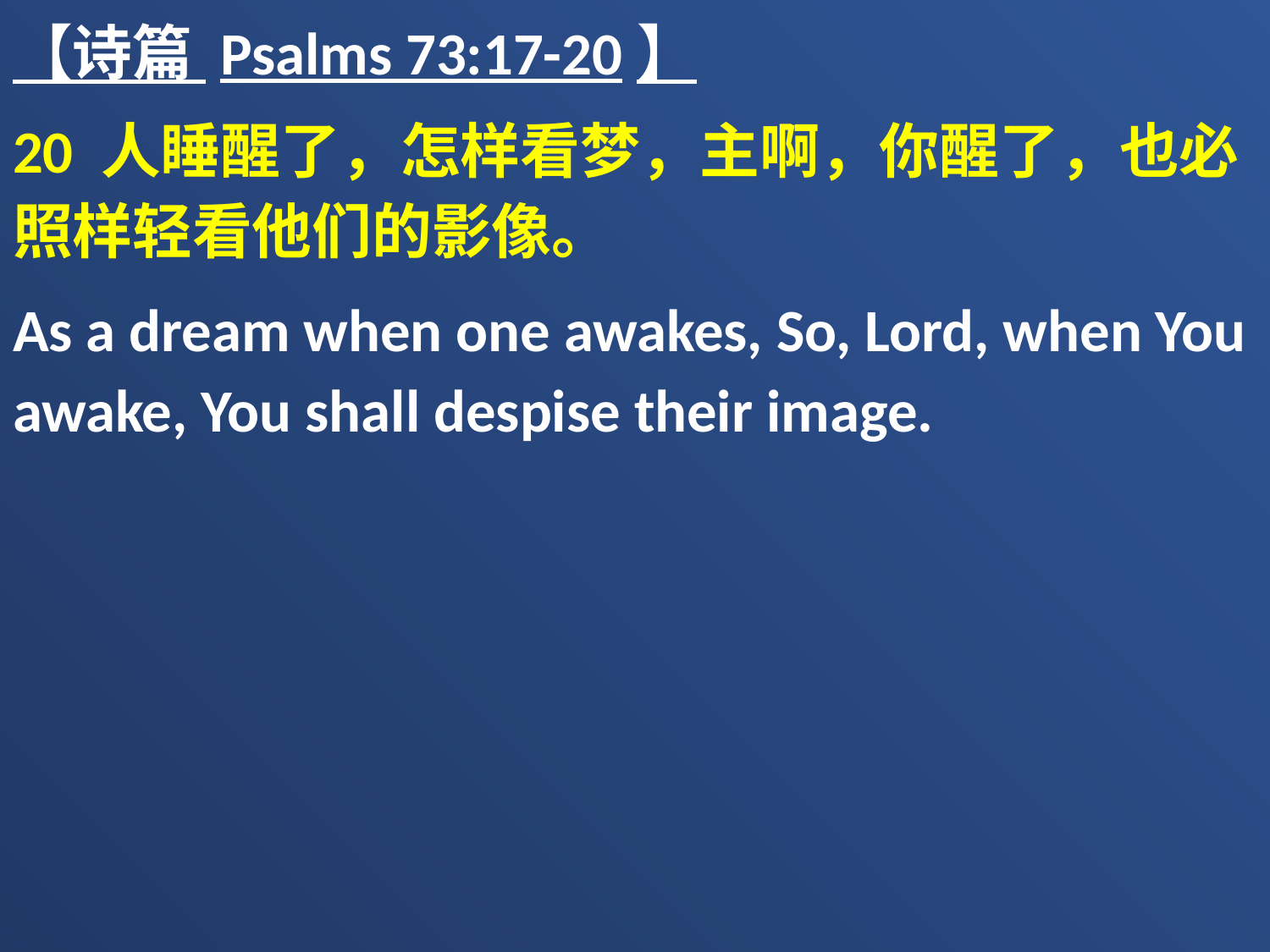

【诗篇 Psalms 73:17-20】
20 人睡醒了，怎样看梦，主啊，你醒了，也必照样轻看他们的影像。
As a dream when one awakes, So, Lord, when You awake, You shall despise their image.